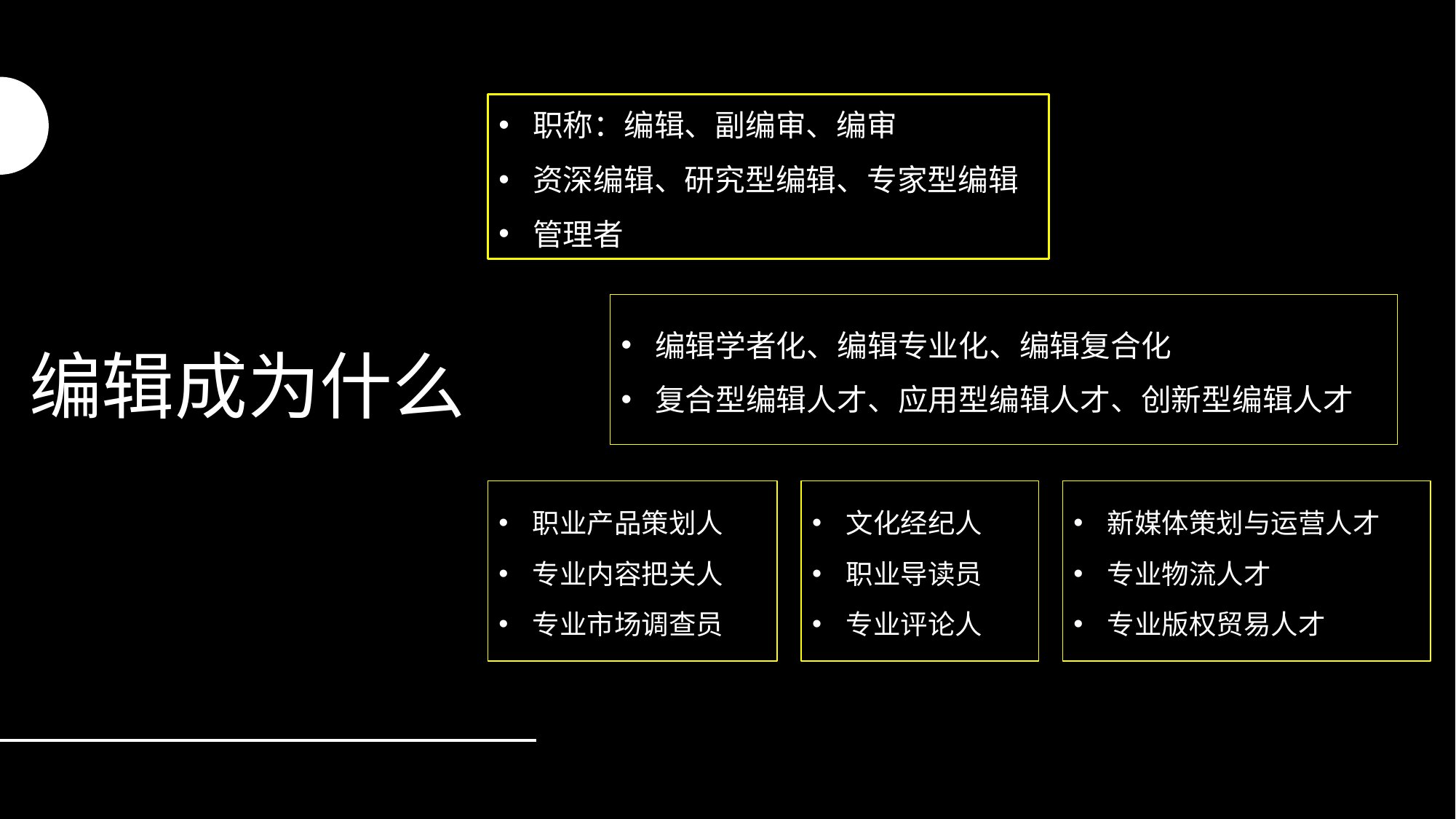

# 编辑成为什么
职称：编辑、副编审、编审
资深编辑、研究型编辑、专家型编辑
管理者
编辑学者化、编辑专业化、编辑复合化
复合型编辑人才、应用型编辑人才、创新型编辑人才
职业产品策划人
专业内容把关人
专业市场调查员
文化经纪人
职业导读员
专业评论人
新媒体策划与运营人才
专业物流人才
专业版权贸易人才